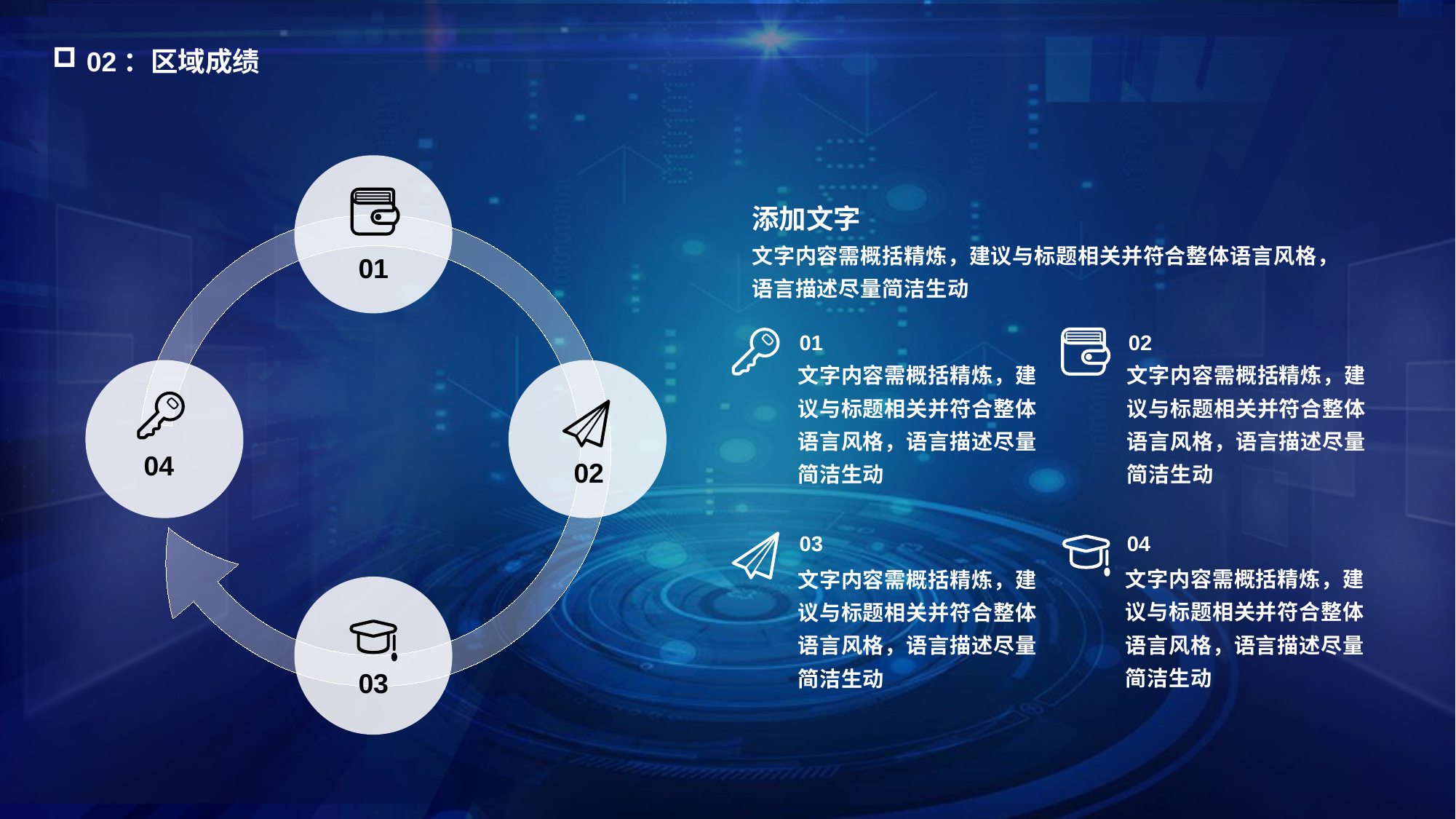

02：区域成绩

添加文字

文字内容需概括精炼，建议与标题相关并符合整体语言风格，语言描述尽量简洁生动
01
01
02

文字内容需概括精炼，建议与标题相关并符合整体语言风格，语言描述尽量简洁生动
文字内容需概括精炼，建议与标题相关并符合整体语言风格，语言描述尽量简洁生动

04
02
03
04

文字内容需概括精炼，建议与标题相关并符合整体语言风格，语言描述尽量简洁生动
文字内容需概括精炼，建议与标题相关并符合整体语言风格，语言描述尽量简洁生动

03